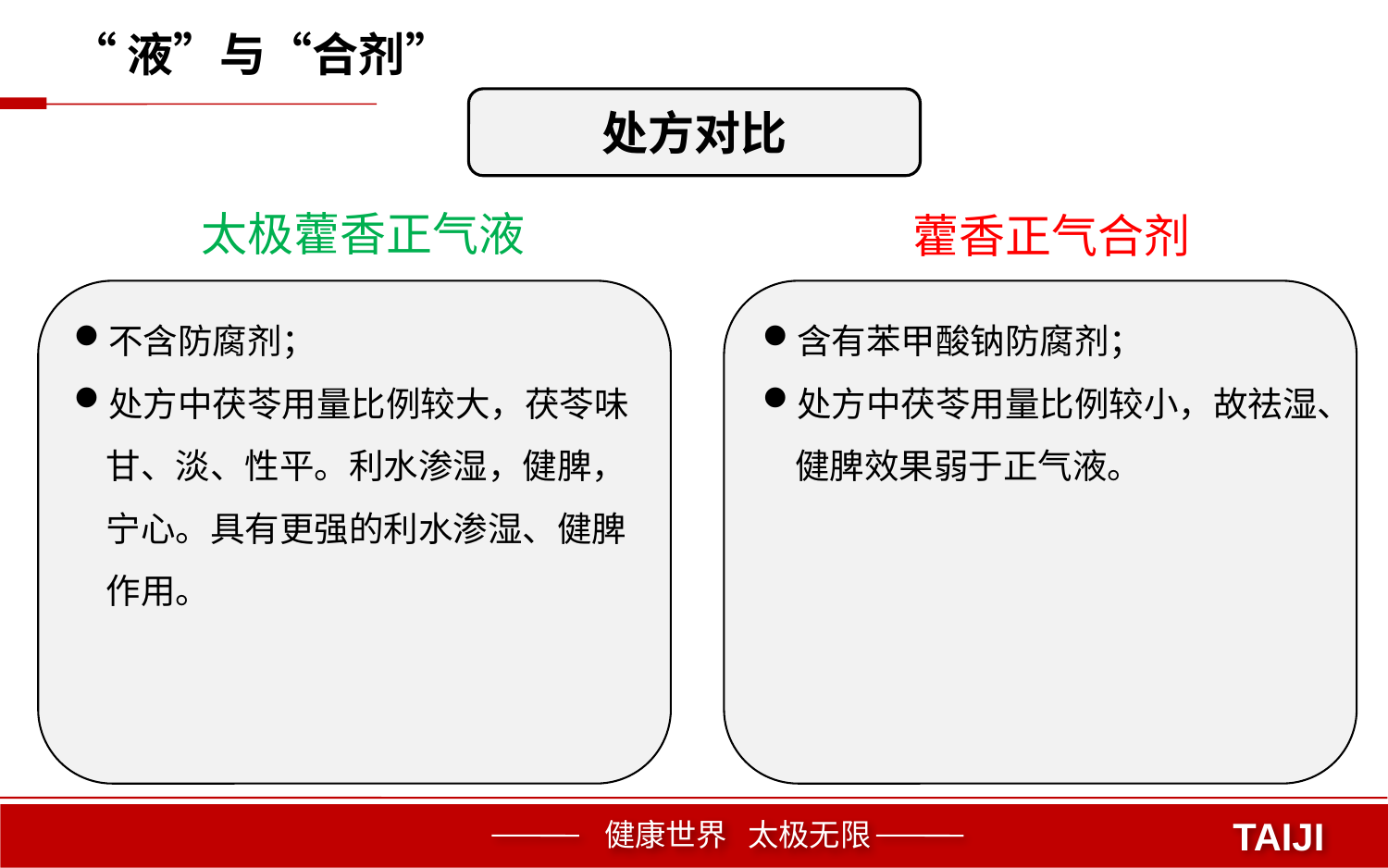

“液”与“合剂”
处方对比
藿香正气合剂
太极藿香正气液

不含防腐剂；
处方中茯苓用量比例较大，茯苓味甘、淡、性平。利水渗湿，健脾，宁心。具有更强的利水渗湿、健脾作用。
含有苯甲酸钠防腐剂；
处方中茯苓用量比例较小，故祛湿、健脾效果弱于正气液。